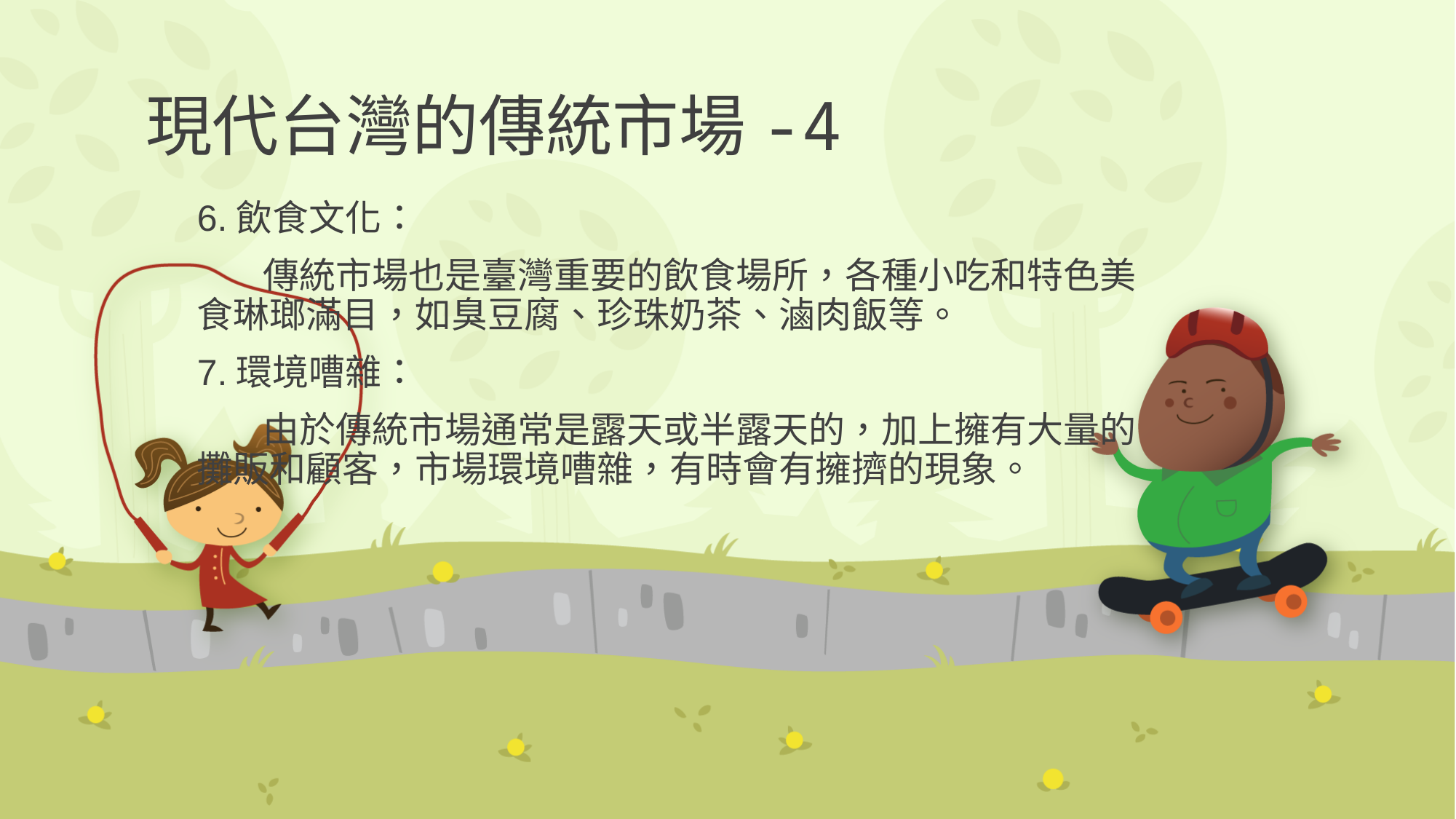

# 現代台灣的傳統市場-4
6.飲食文化：
       傳統市場也是臺灣重要的飲食場所，各種小吃和特色美食琳瑯滿目，如臭豆腐、珍珠奶茶、滷肉飯等。
7.環境嘈雜：
       由於傳統市場通常是露天或半露天的，加上擁有大量的攤販和顧客，市場環境嘈雜，有時會有擁擠的現象。